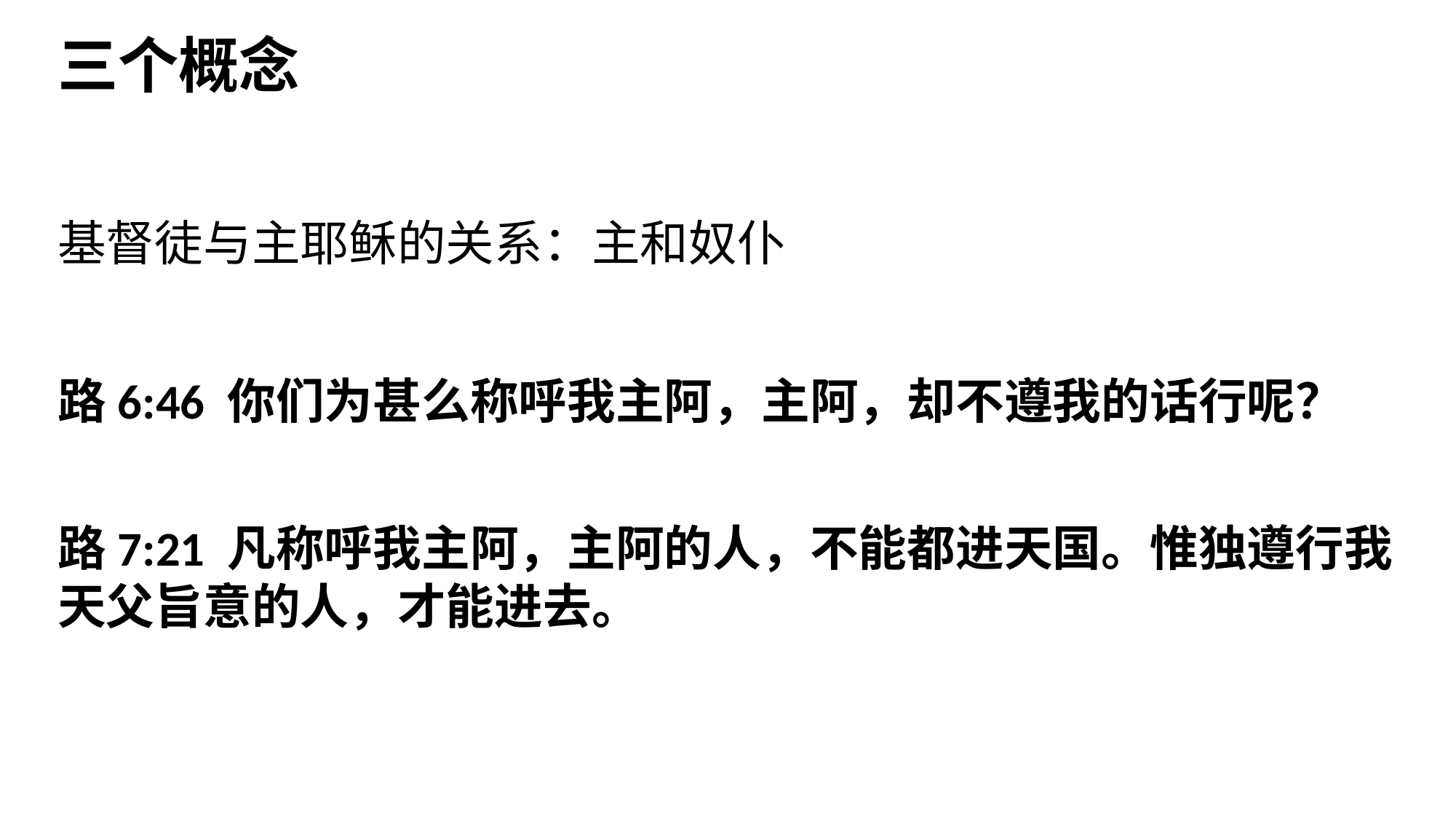

三个概念

基督徒与主耶稣的关系：主和奴仆
路6:46 你们为甚么称呼我主阿，主阿，却不遵我的话行呢？
路7:21 凡称呼我主阿，主阿的人，不能都进天国。惟独遵行我天父旨意的人，才能进去。